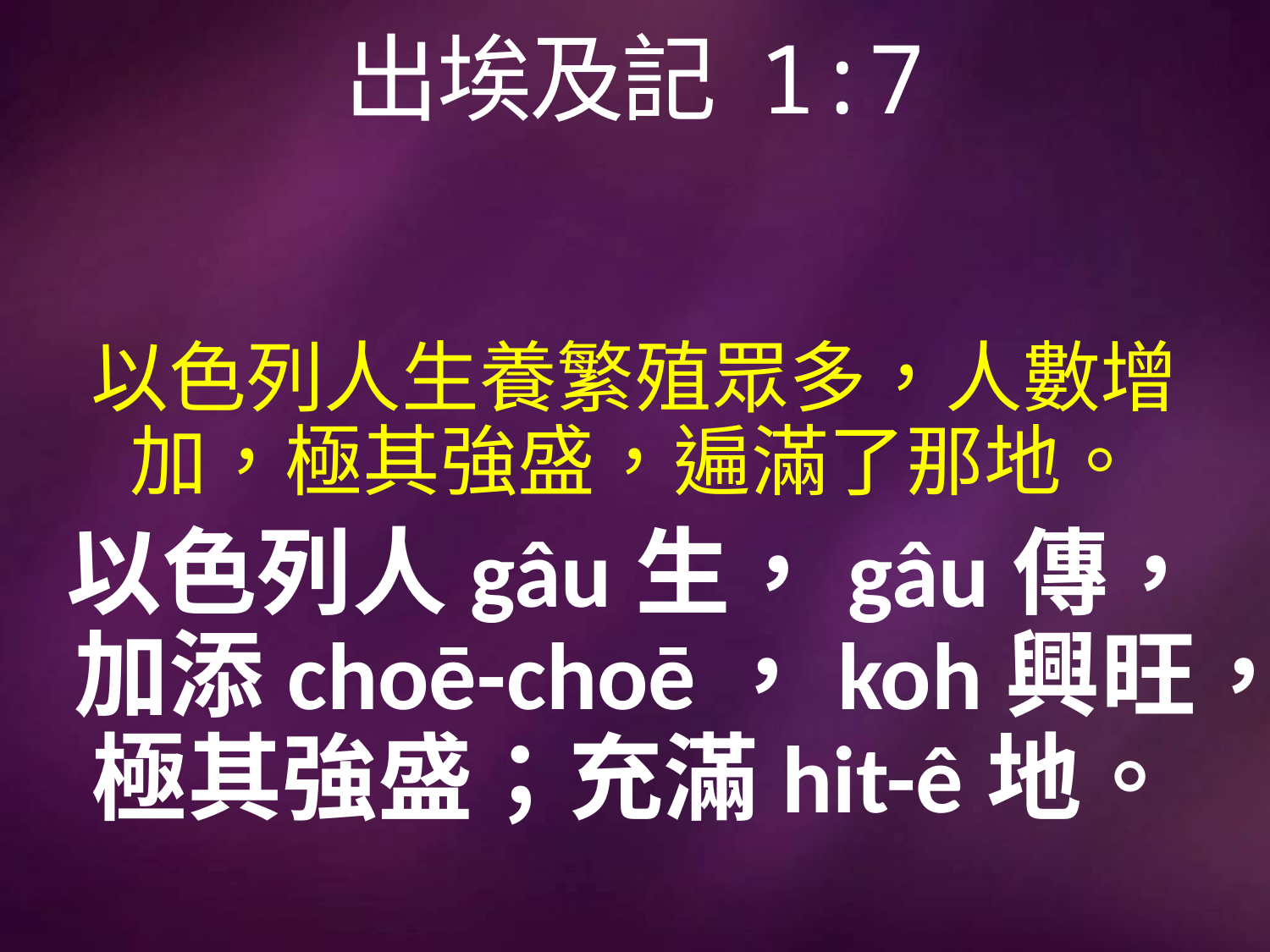

# 出埃及記 1:7
以色列人生養繁殖眾多，人數增加，極其強盛，遍滿了那地。
以色列人gâu生，gâu傳，加添choē-choē，koh興旺，極其強盛；充滿hit-ê地。